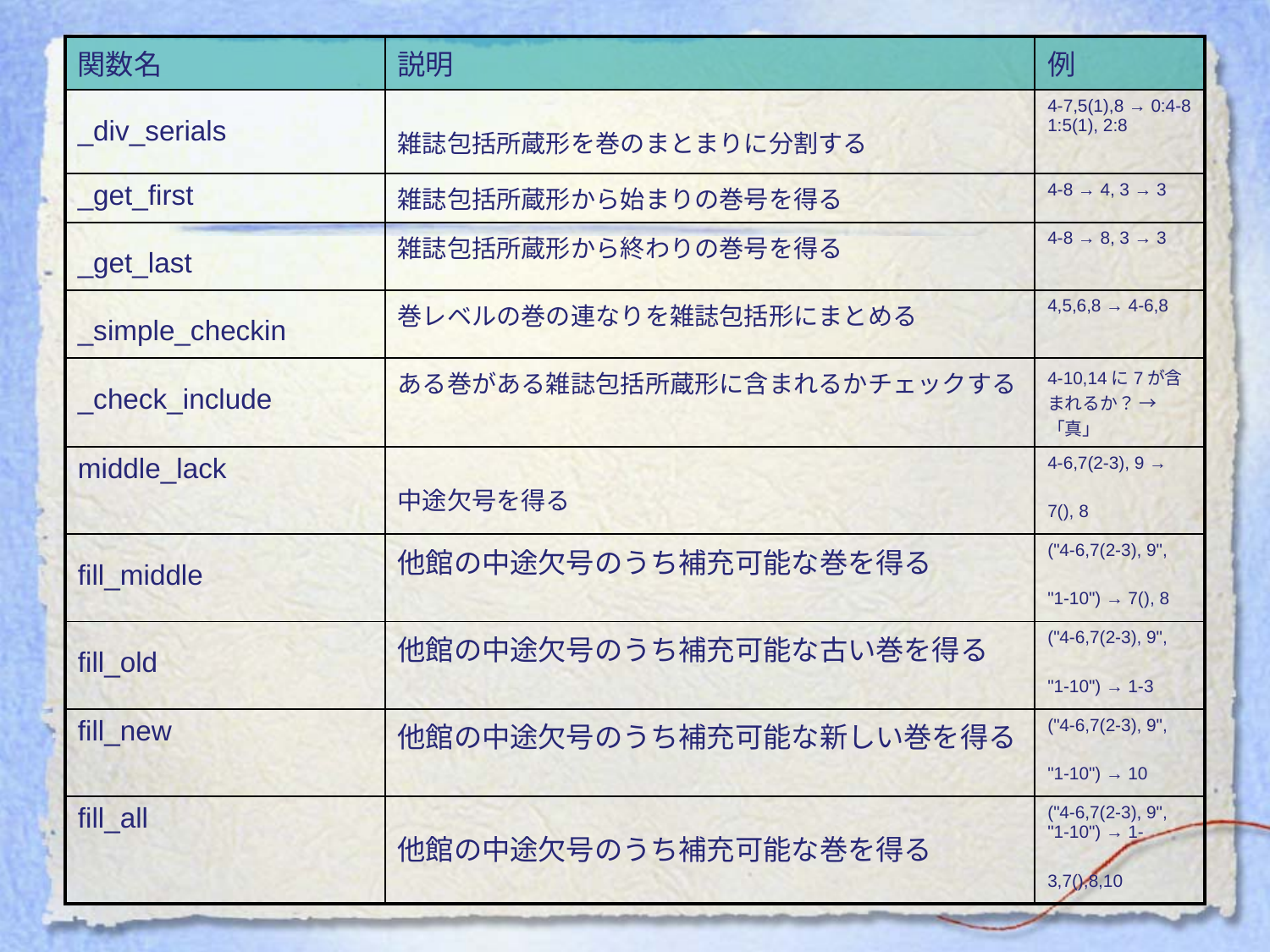

| 関数名 | 説明 | 例 |
| --- | --- | --- |
| \_div\_serials | 雑誌包括所蔵形を巻のまとまりに分割する | 4-7,5(1),8 → 0:4-8 1:5(1), 2:8 |
| \_get\_first | 雑誌包括所蔵形から始まりの巻号を得る | 4-8 → 4, 3 → 3 |
| \_get\_last | 雑誌包括所蔵形から終わりの巻号を得る | 4-8 → 8, 3 → 3 |
| \_simple\_checkin | 巻レベルの巻の連なりを雑誌包括形にまとめる | 4,5,6,8 → 4-6,8 |
| \_check\_include | ある巻がある雑誌包括所蔵形に含まれるかチェックする | 4-10,14に7が含まれるか？ →　「真」 |
| middle\_lack | 中途欠号を得る | 4-6,7(2-3), 9 → 7(), 8 |
| fill\_middle | 他館の中途欠号のうち補充可能な巻を得る | ("4-6,7(2-3), 9", "1-10") → 7(), 8 |
| fill\_old | 他館の中途欠号のうち補充可能な古い巻を得る | ("4-6,7(2-3), 9", "1-10") → 1-3 |
| fill\_new | 他館の中途欠号のうち補充可能な新しい巻を得る | ("4-6,7(2-3), 9", "1-10") → 10 |
| fill\_all | 他館の中途欠号のうち補充可能な巻を得る | ("4-6,7(2-3), 9", "1-10") → 1-3,7(),8,10 |